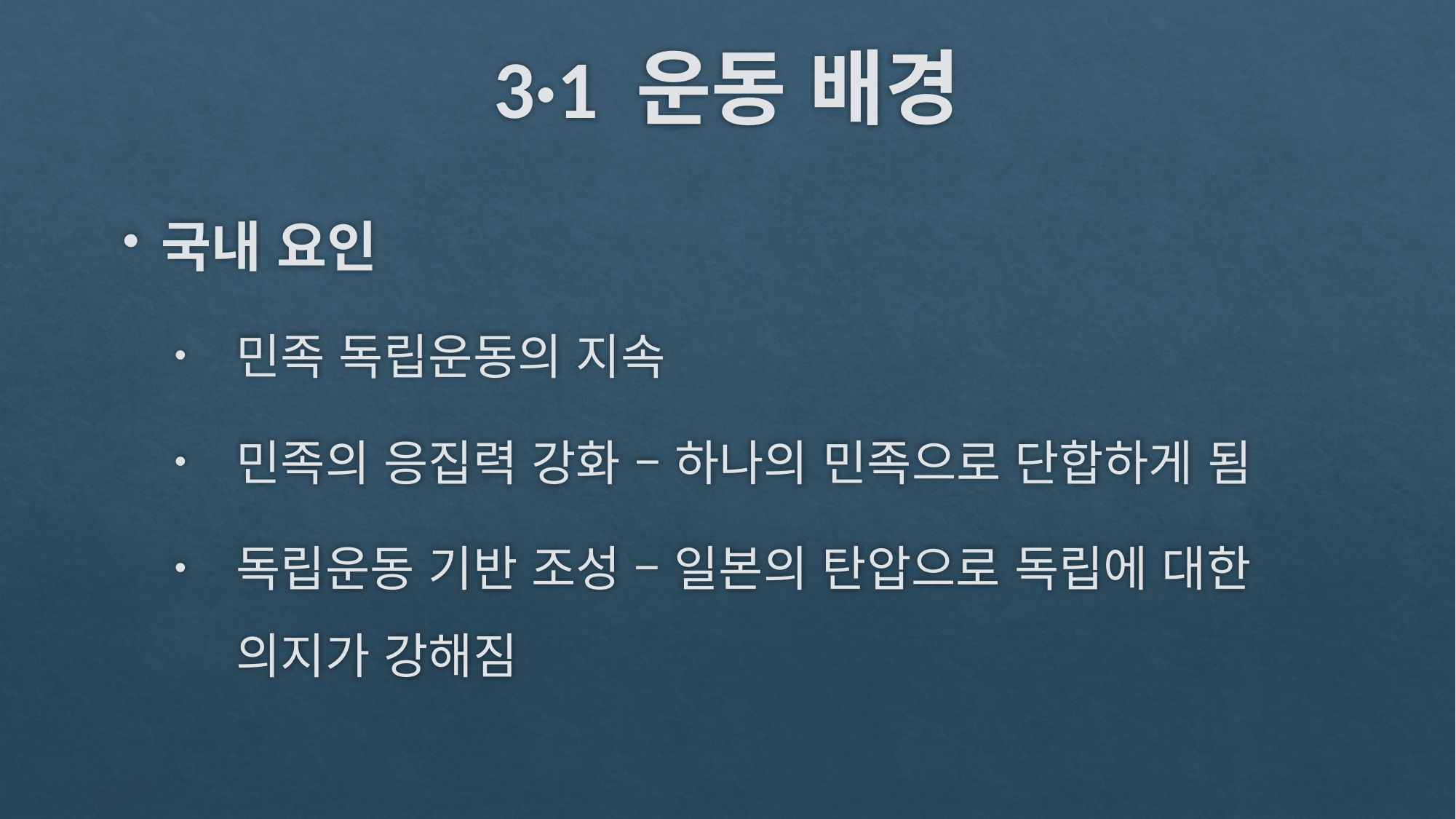

# 3·1 운동 배경
국내 요인
민족 독립운동의 지속
민족의 응집력 강화 – 하나의 민족으로 단합하게 됨
독립운동 기반 조성 – 일본의 탄압으로 독립에 대한 의지가 강해짐